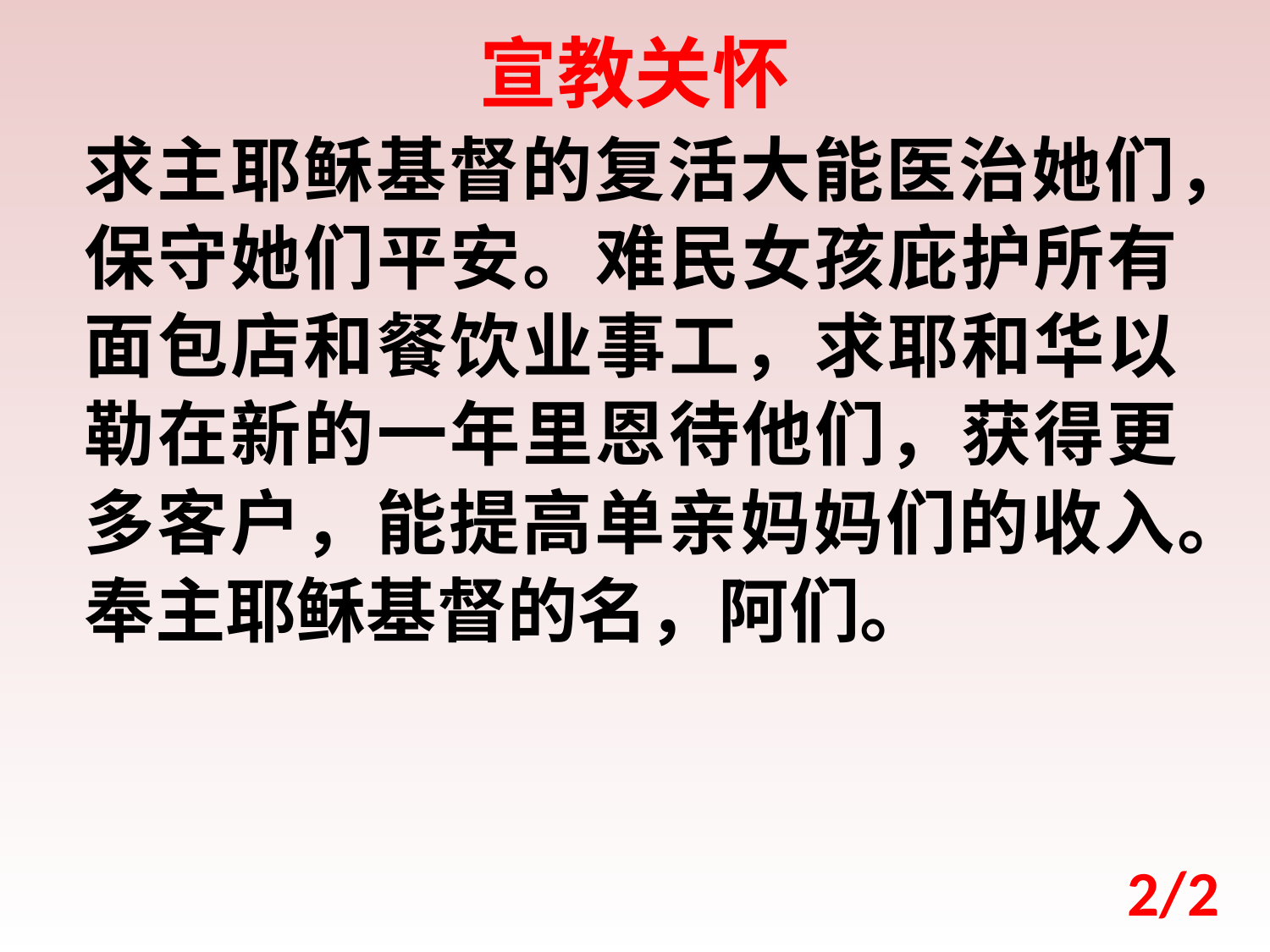

宣教关怀
求主耶稣基督的复活大能医治她们，保守她们平安。难民女孩庇护所有面包店和餐饮业事工，求耶和华以勒在新的一年里恩待他们，获得更多客户，能提高单亲妈妈们的收入。奉主耶稣基督的名，阿们。
2/2